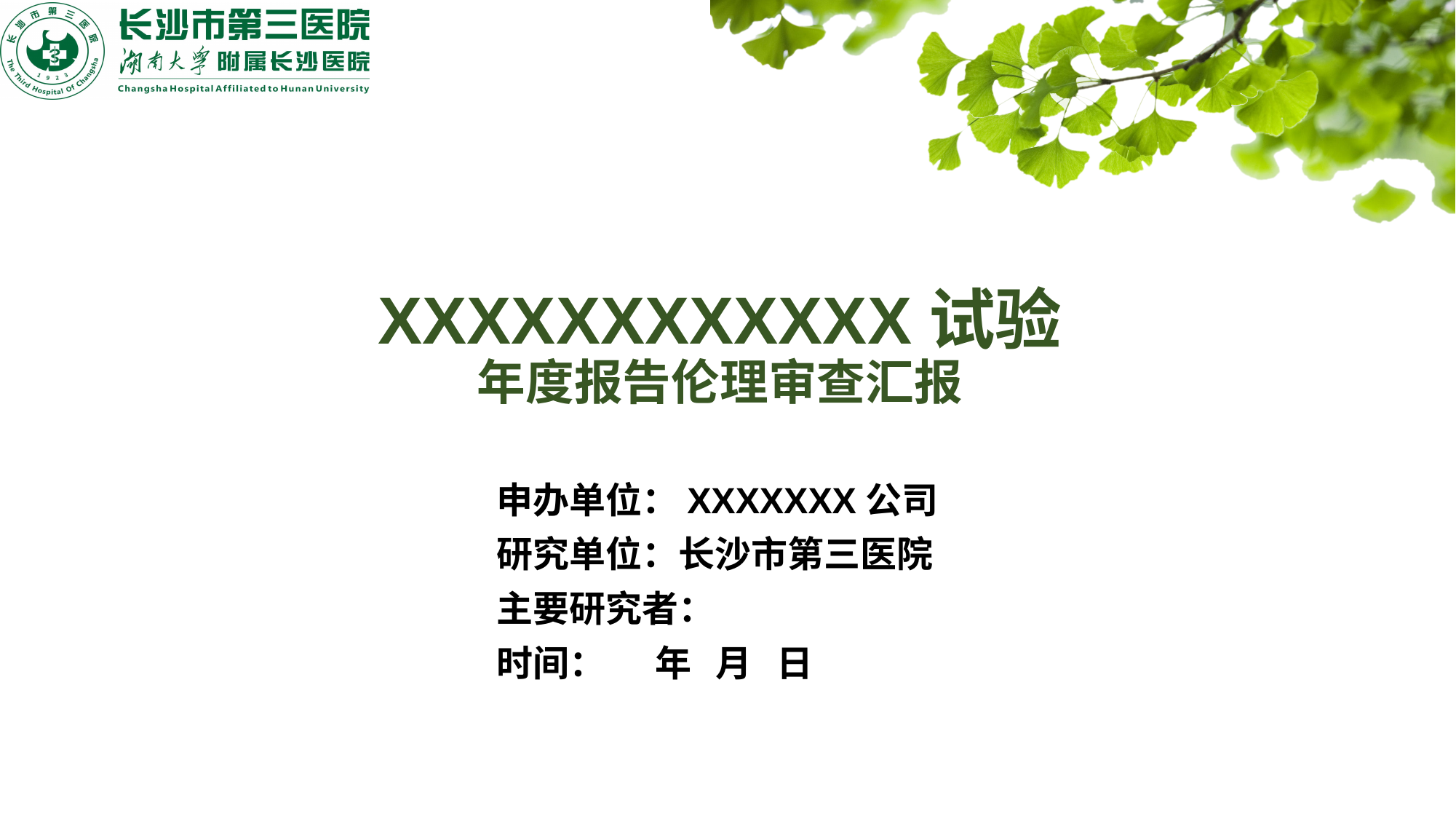

# XXXXXXXXXXXX试验 年度报告伦理审查汇报
申办单位：XXXXXXX公司
研究单位：长沙市第三医院
主要研究者：
时间：      年   月   日